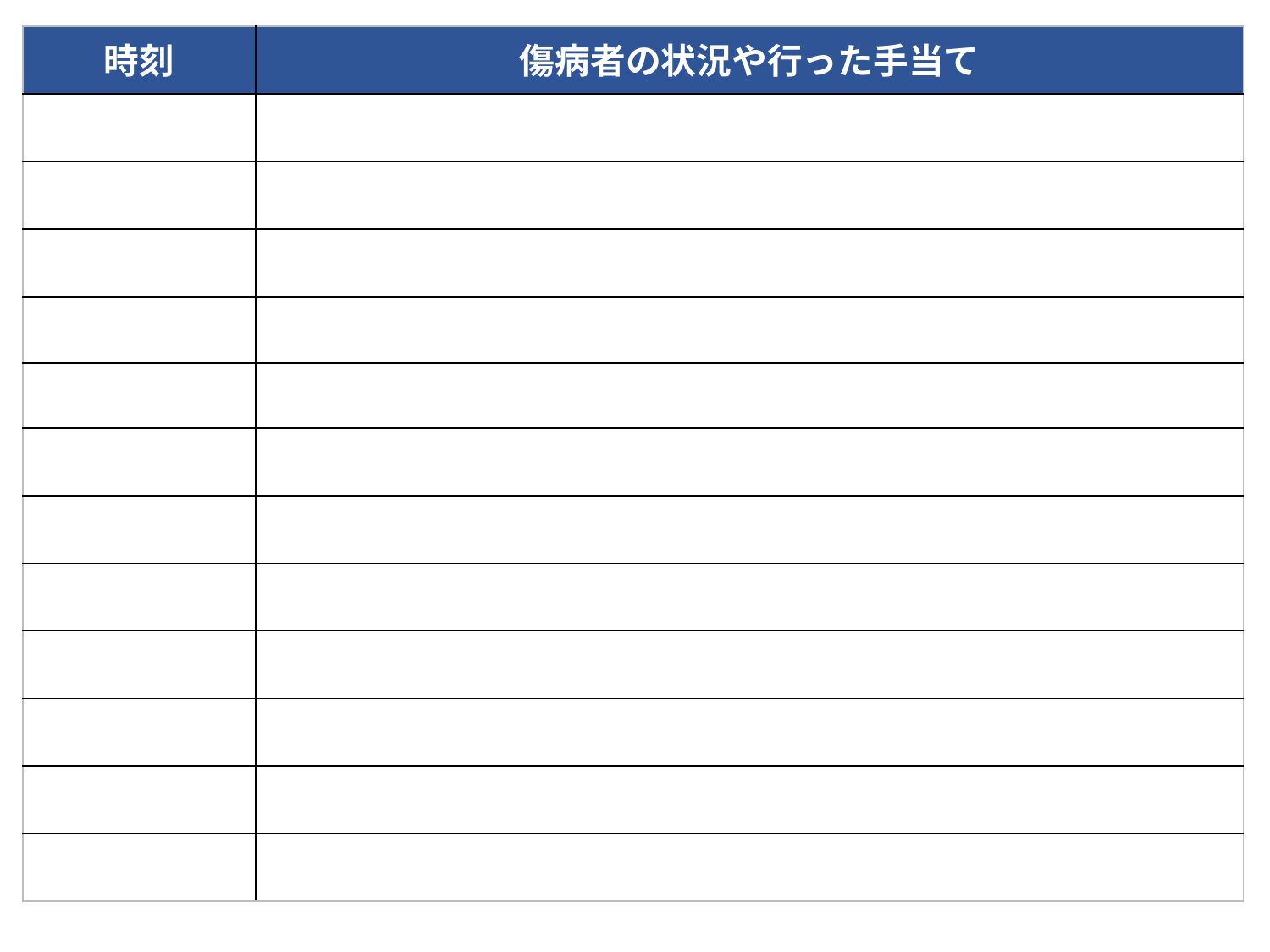

| 時刻 | 傷病者の状況や行った手当て |
| --- | --- |
|  |  |
|  |  |
|  |  |
|  |  |
|  |  |
|  |  |
|  |  |
|  |  |
|  |  |
|  |  |
|  |  |
|  |  |